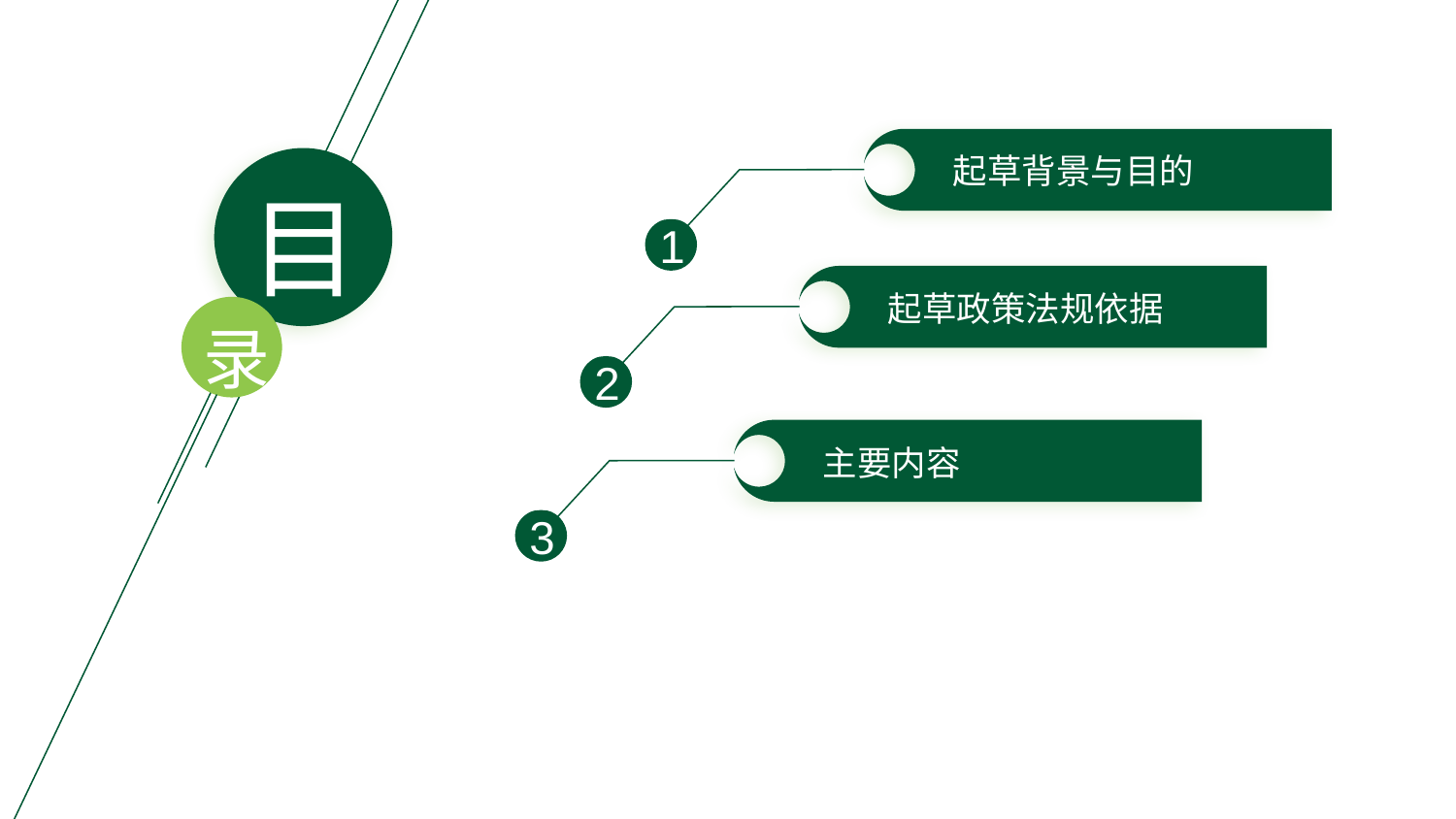

1
起草背景与目的

目

2
起草政策法规依据

录

3
主要内容